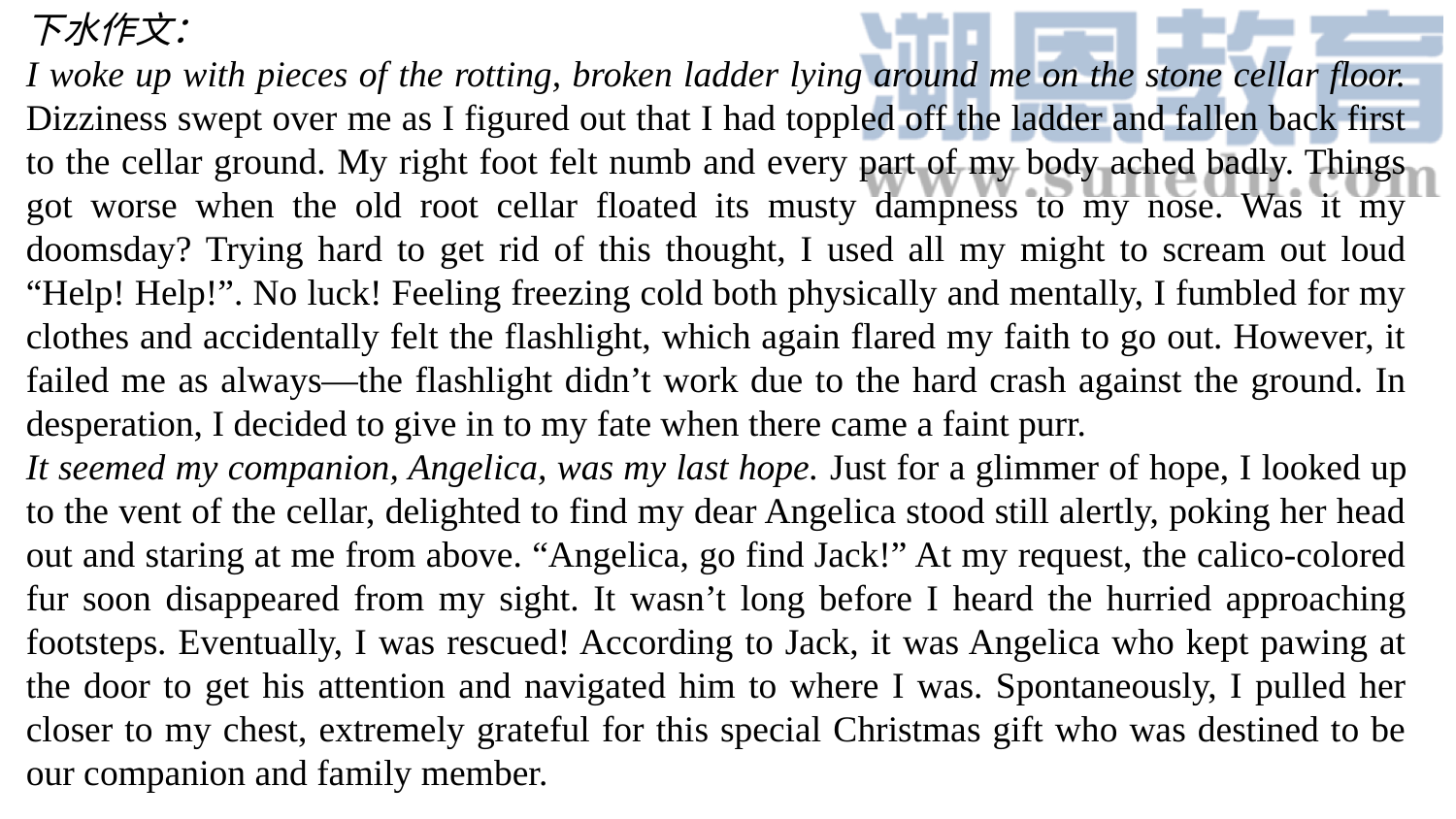

下水作文：
I woke up with pieces of the rotting, broken ladder lying around me on the stone cellar floor. Dizziness swept over me as I figured out that I had toppled off the ladder and fallen back first to the cellar ground. My right foot felt numb and every part of my body ached badly. Things got worse when the old root cellar floated its musty dampness to my nose. Was it my doomsday? Trying hard to get rid of this thought, I used all my might to scream out loud “Help! Help!”. No luck! Feeling freezing cold both physically and mentally, I fumbled for my clothes and accidentally felt the flashlight, which again flared my faith to go out. However, it failed me as always—the flashlight didn’t work due to the hard crash against the ground. In desperation, I decided to give in to my fate when there came a faint purr.
It seemed my companion, Angelica, was my last hope. Just for a glimmer of hope, I looked up to the vent of the cellar, delighted to find my dear Angelica stood still alertly, poking her head out and staring at me from above. “Angelica, go find Jack!” At my request, the calico-colored fur soon disappeared from my sight. It wasn’t long before I heard the hurried approaching footsteps. Eventually, I was rescued! According to Jack, it was Angelica who kept pawing at the door to get his attention and navigated him to where I was. Spontaneously, I pulled her closer to my chest, extremely grateful for this special Christmas gift who was destined to be our companion and family member.